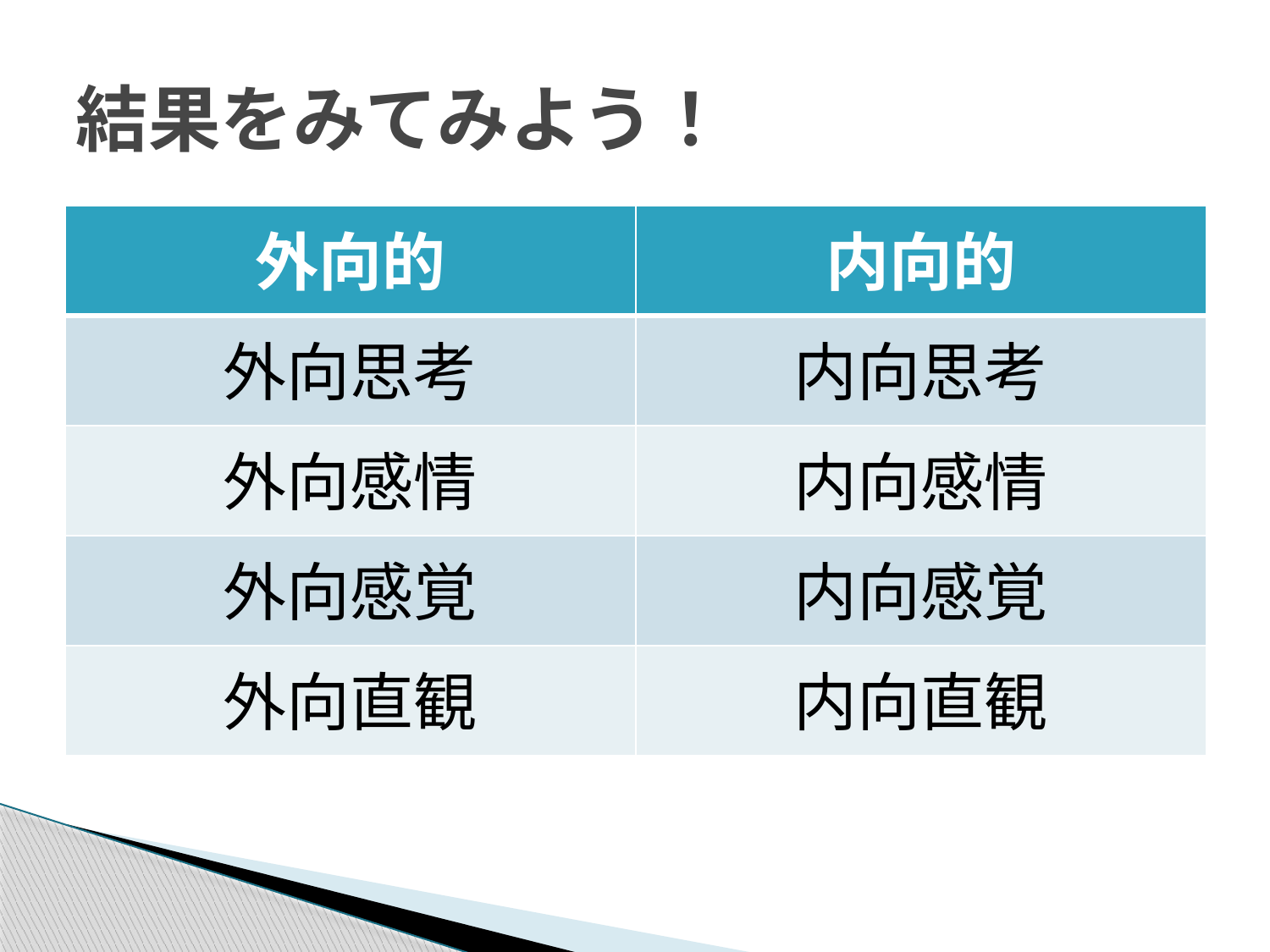

# 結果をみてみよう！
| 外向的 | 内向的 |
| --- | --- |
| 外向思考 | 内向思考 |
| 外向感情 | 内向感情 |
| 外向感覚 | 内向感覚 |
| 外向直観 | 内向直観 |